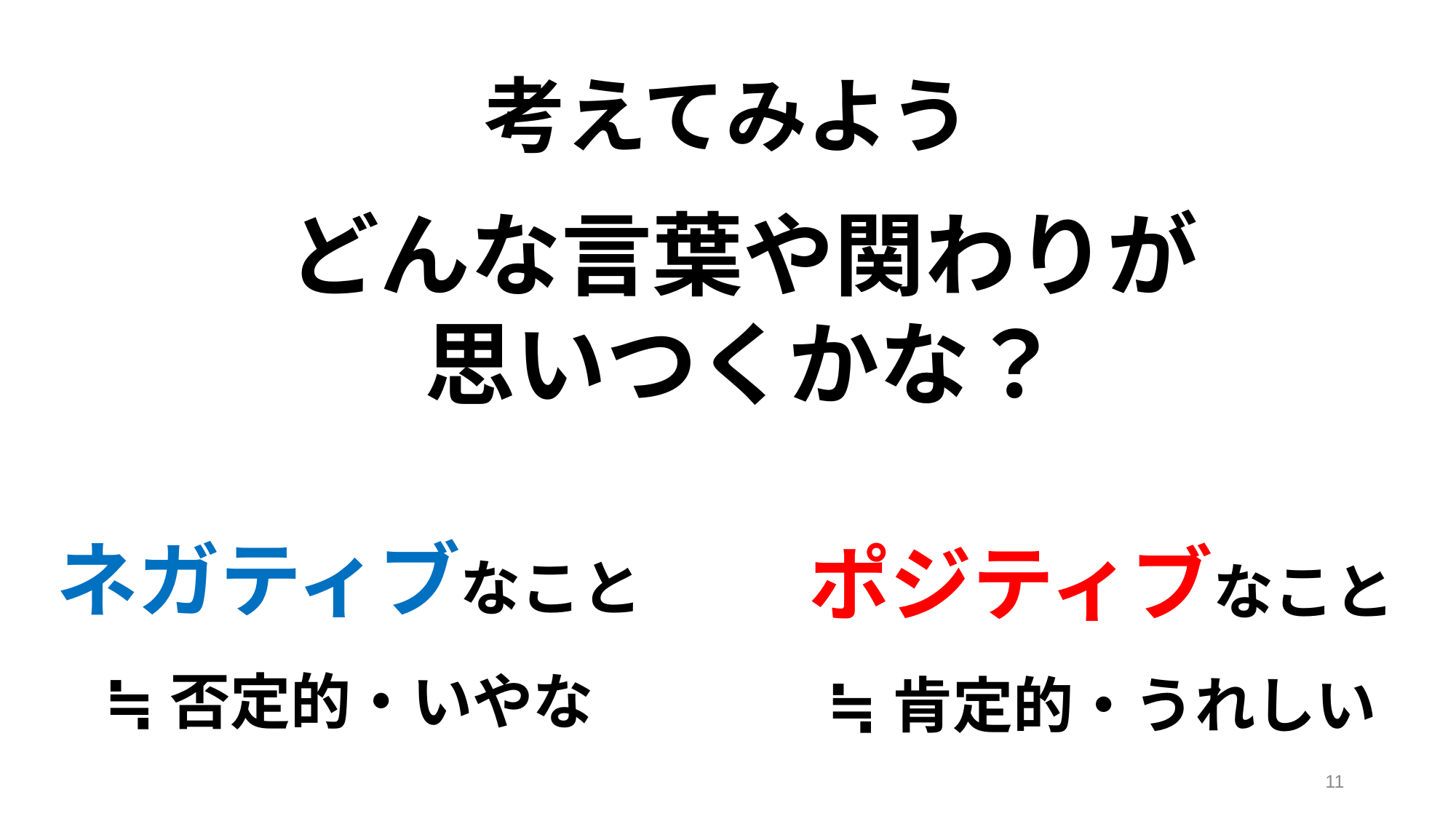

考えてみよう
どんな言葉や関わりが
思いつくかな？
ネガティブなこと
≒否定的・いやな
ポジティブなこと
≒肯定的・うれしい
11